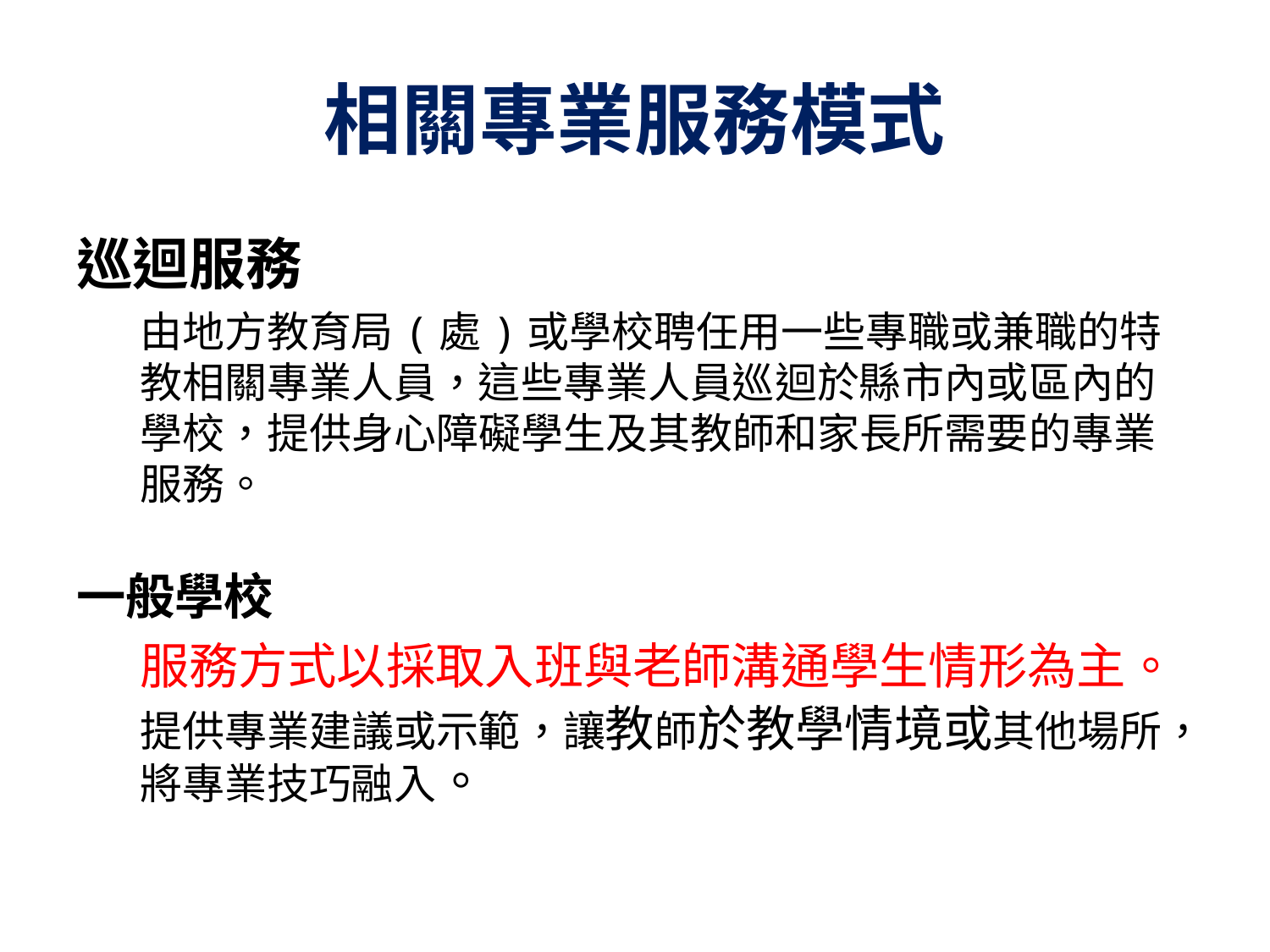

# 相關專業服務模式
巡迴服務
由地方教育局(處)或學校聘任用一些專職或兼職的特教相關專業人員，這些專業人員巡迴於縣市內或區內的學校，提供身心障礙學生及其教師和家長所需要的專業服務。

一般學校
服務方式以採取入班與老師溝通學生情形為主。
提供專業建議或示範，讓教師於教學情境或其他場所，將專業技巧融入。